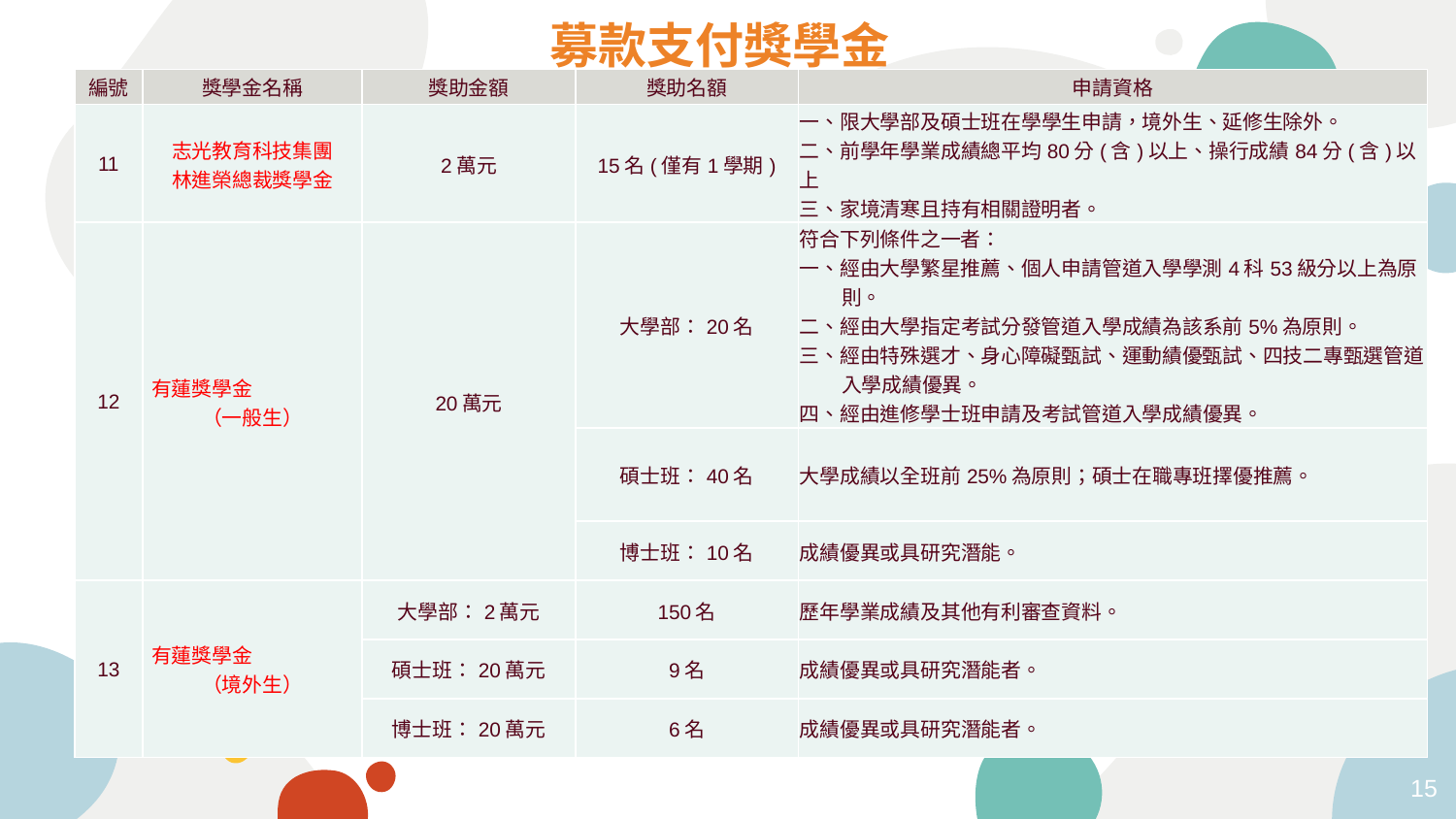

募款支付獎學金
| 編號 | 獎學金名稱 | 獎助金額 | 獎助名額 | 申請資格 |
| --- | --- | --- | --- | --- |
| 11 | 志光教育科技集團 林進榮總裁獎學金 | 2萬元 | 15名(僅有1學期) | 一、限大學部及碩士班在學學生申請，境外生、延修生除外。 二、前學年學業成績總平均80分(含)以上、操行成績84分(含)以上 三、家境清寒且持有相關證明者。 |
| 12 | 有蓮獎學金　　　　　（一般生） | 20萬元 | 大學部：20名 | 符合下列條件之一者： 一、經由大學繁星推薦、個人申請管道入學學測4科53級分以上為原則。 二、經由大學指定考試分發管道入學成績為該系前5%為原則。 三、經由特殊選才、身心障礙甄試、運動績優甄試、四技二專甄選管道入學成績優異。 四、經由進修學士班申請及考試管道入學成績優異。 |
|  |  |  | 碩士班：40名 | 大學成績以全班前25%為原則；碩士在職專班擇優推薦。 |
|  |  |  | 博士班：10名 | 成績優異或具研究潛能。 |
| 13 | 有蓮獎學金　　　　　（境外生） | 大學部：2萬元 | 150名 | 歷年學業成績及其他有利審查資料。 |
|  |  | 碩士班：20萬元 | 9名 | 成績優異或具研究潛能者。 |
|  |  | 博士班：20萬元 | 6名 | 成績優異或具研究潛能者。 |
15